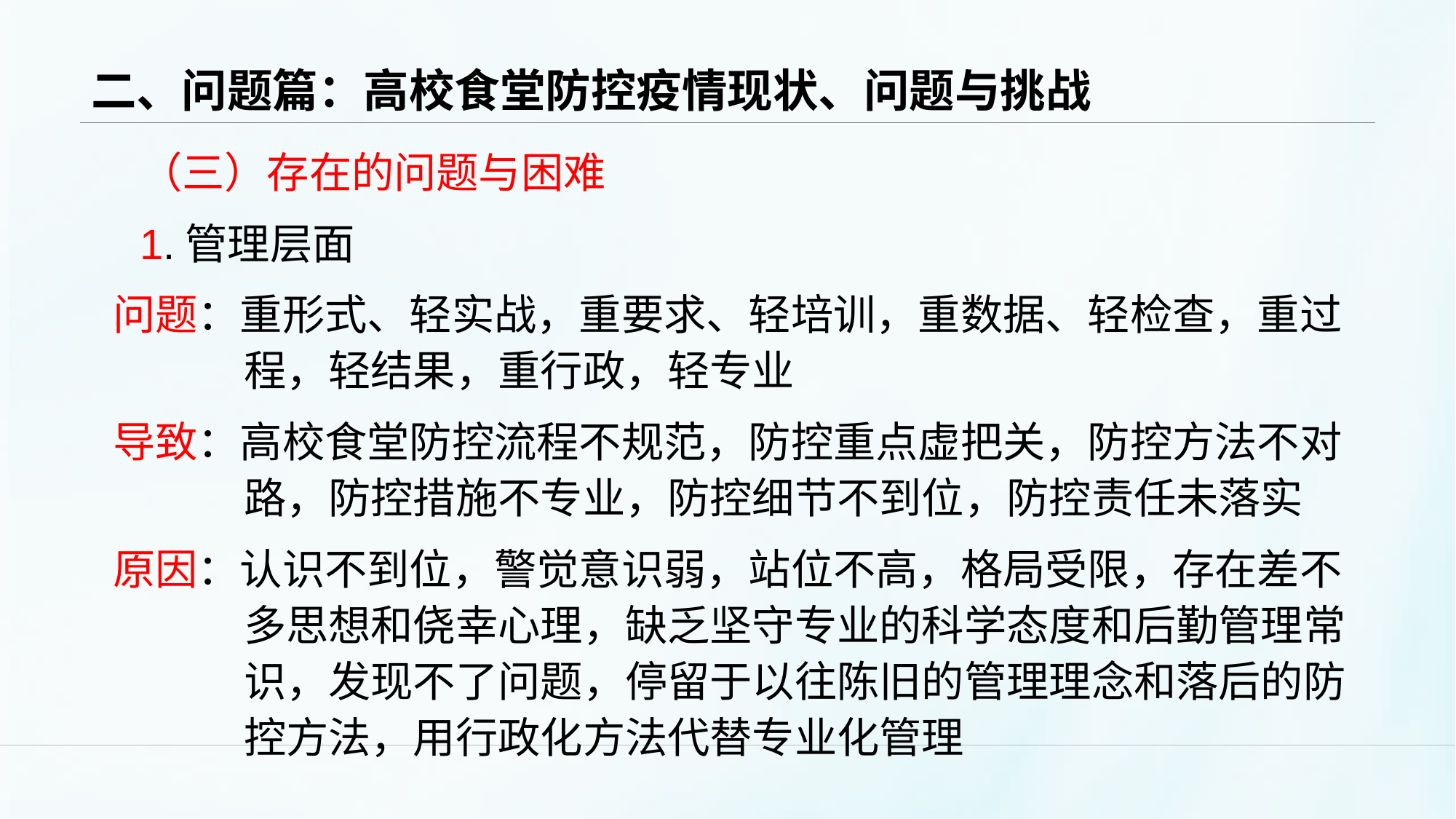

# 二、问题篇：高校食堂防控疫情现状、问题与挑战
（三）存在的问题与困难
1.管理层面
问题：重形式、轻实战，重要求、轻培训，重数据、轻检查，重过程，轻结果，重行政，轻专业
导致：高校食堂防控流程不规范，防控重点虚把关，防控方法不对路，防控措施不专业，防控细节不到位，防控责任未落实
原因：认识不到位，警觉意识弱，站位不高，格局受限，存在差不多思想和侥幸心理，缺乏坚守专业的科学态度和后勤管理常识，发现不了问题，停留于以往陈旧的管理理念和落后的防控方法，用行政化方法代替专业化管理